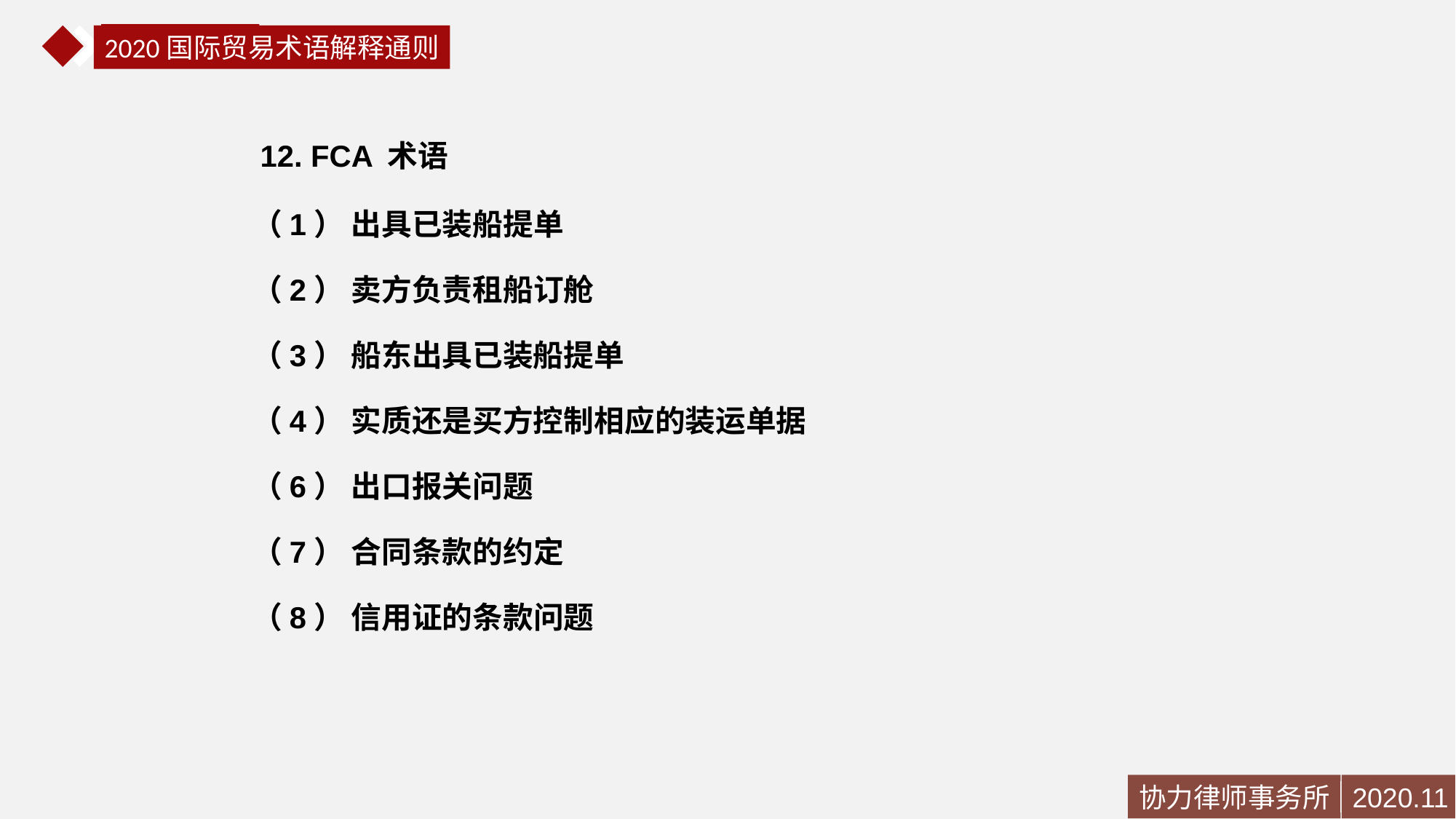

国际贸易法

2020国际贸易术语解释通则

 12. FCA 术语

（1） 出具已装船提单

（2） 卖方负责租船订舱

（3） 船东出具已装船提单

（4） 实质还是买方控制相应的装运单据

（6） 出口报关问题

（7） 合同条款的约定

（8） 信用证的条款问题

协力律师事务所
2020.11